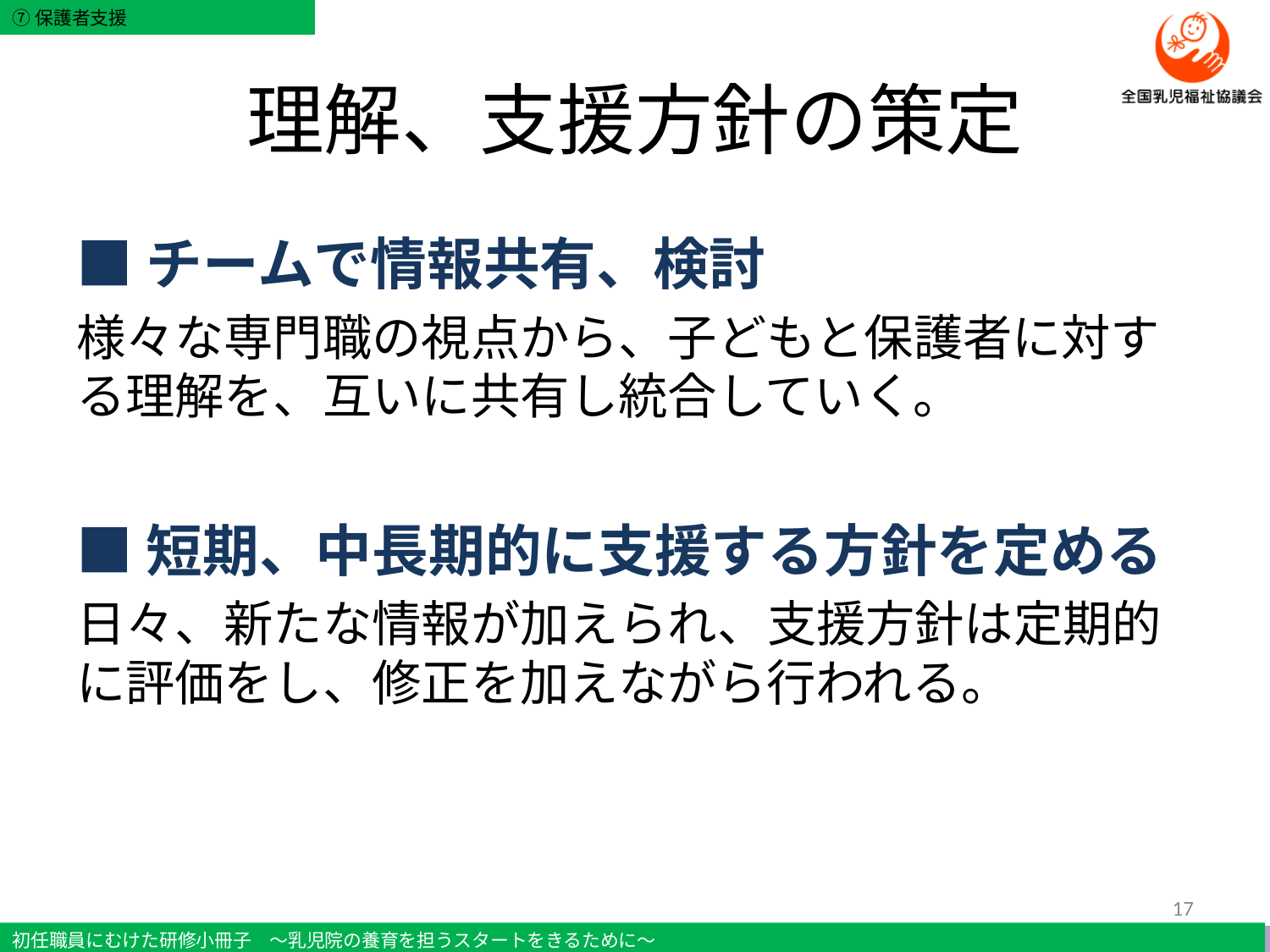

# 理解、支援方針の策定
■チームで情報共有、検討
様々な専門職の視点から、子どもと保護者に対する理解を、互いに共有し統合していく。

■短期、中長期的に支援する方針を定める
日々、新たな情報が加えられ、支援方針は定期的に評価をし、修正を加えながら行われる。
17